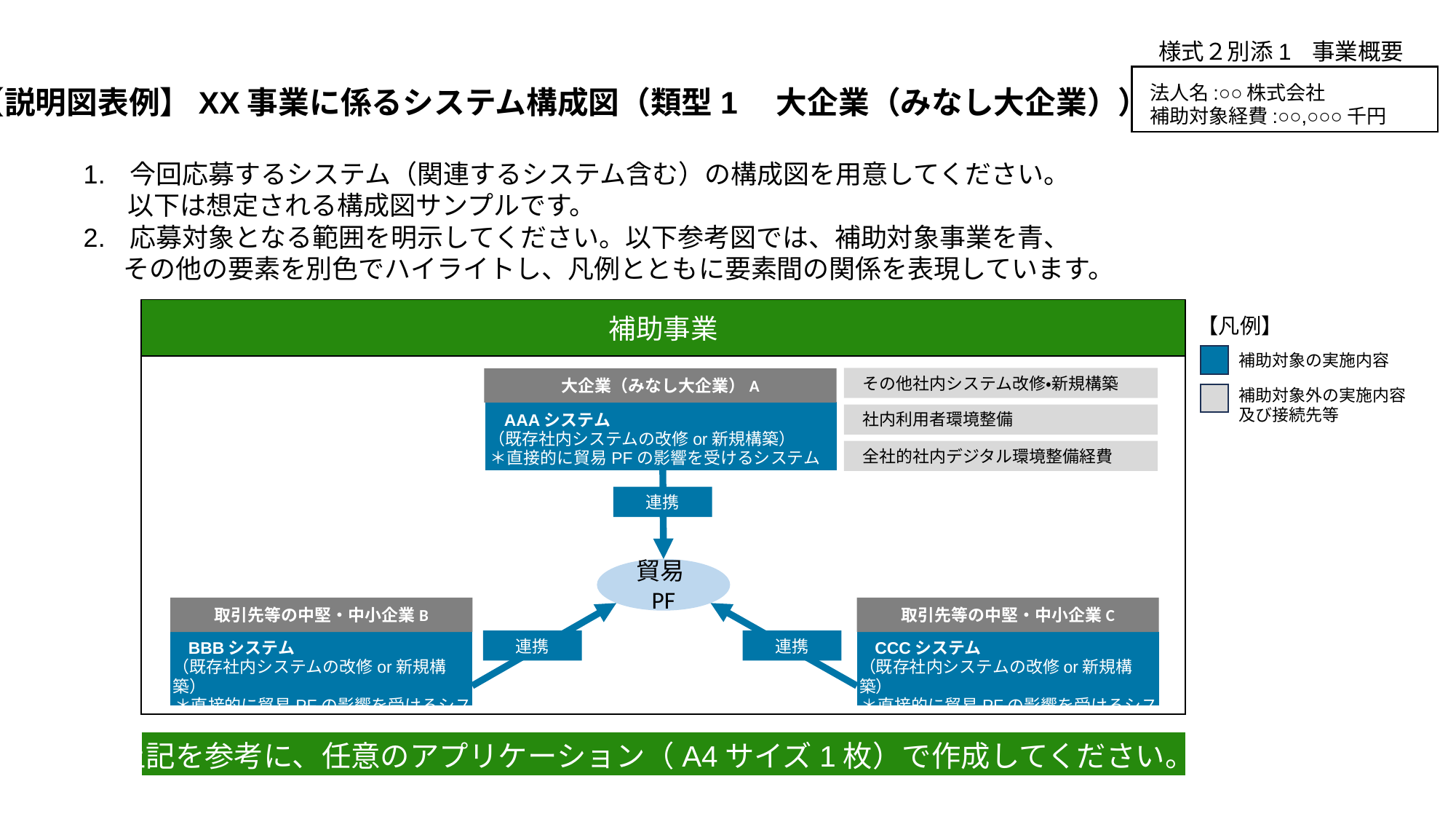

様式２別添1事業概要
法人名:○○株式会社
補助対象経費:○○,○○○千円

【説明図表例】XX事業に係るシステム構成図（類型1　大企業（みなし大企業））
1.今回応募するシステム（関連するシステム含む）の構成図を用意してください。
以下は想定される構成図サンプルです。
2.応募対象となる範囲を明示してください。以下参考図では、補助対象事業を青、
	その他の要素を別色でハイライトし、凡例とともに要素間の関係を表現しています。

補助事業
【凡例】

補助対象の実施内容

 その他社内システム改修・新規構築
大企業（みなし大企業）A
補助対象外の実施内容
及び接続先等

AAAシステム
（既存社内システムの改修or新規構築）
＊直接的に貿易PFの影響を受けるシステム
 社内利用者環境整備
 全社的社内デジタル環境整備経費
連携
貿易PF
取引先等の中堅・中小企業B

BBBシステム
（既存社内システムの改修or新規構築）
＊直接的に貿易PFの影響を受けるシステム
取引先等の中堅・中小企業C

CCCシステム
（既存社内システムの改修or新規構築）
＊直接的に貿易PFの影響を受けるシステム
BBBシステム
（既存社内システムの改修or新規構築）
＊直接的に貿易その他のPFの影響を受け
　るシステム
連携
連携

上記を参考に、任意のアプリケーション（A4サイズ1枚）で作成してください。